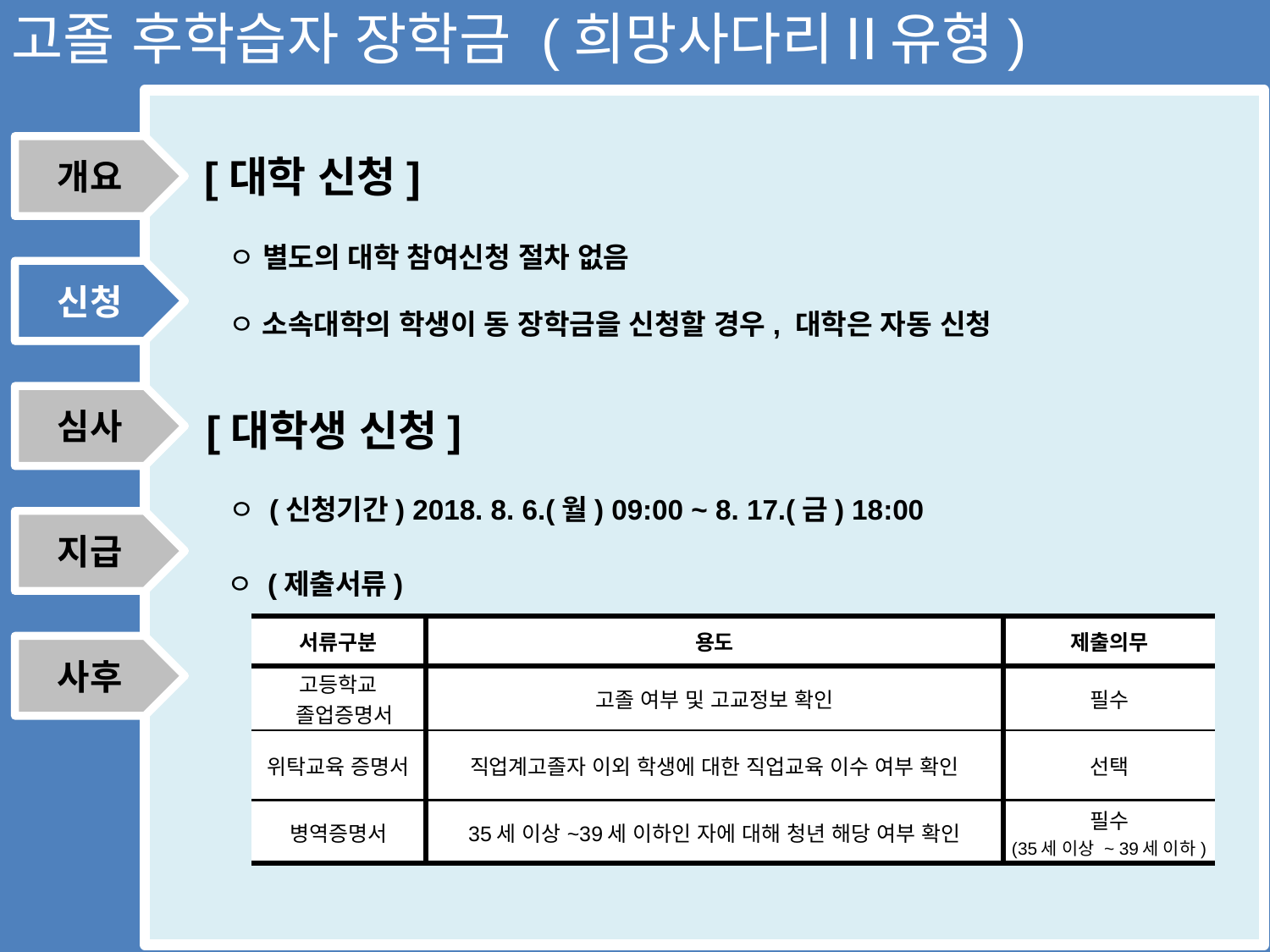

고졸 후학습자 장학금 (희망사다리Ⅱ유형)

개요
[대학 신청]
ㅇ 별도의 대학 참여신청 절차 없음
신청
신청
ㅇ 소속대학의 학생이 동 장학금을 신청할 경우, 대학은 자동 신청
심사
[대학생 신청]
ㅇ (신청기간) 2018. 8. 6.(월) 09:00 ~ 8. 17.(금) 18:00
지급
ㅇ (제출서류)
| 서류구분 | 용도 | 제출의무 |
| --- | --- | --- |
| 고등학교 졸업증명서 | 고졸 여부 및 고교정보 확인 | 필수 |
| 위탁교육 증명서 | 직업계고졸자 이외 학생에 대한 직업교육 이수 여부 확인 | 선택 |
| 병역증명서 | 35세 이상~39세 이하인 자에 대해 청년 해당 여부 확인 | 필수 (35세 이상 ~ 39세 이하) |
사후